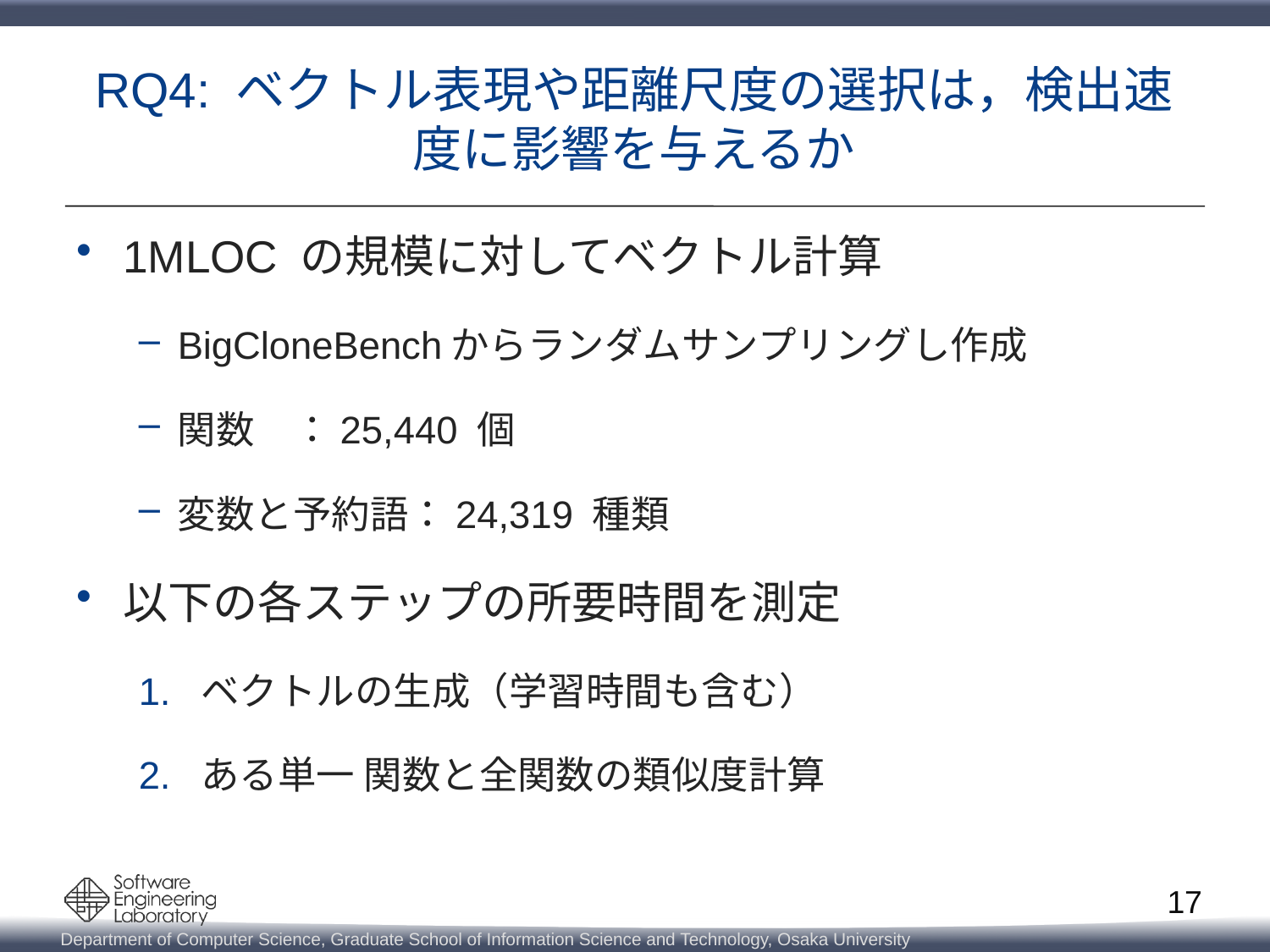

# RQ4: ベクトル表現や距離尺度の選択は，検出速 度に影響を与えるか
1MLOC の規模に対してベクトル計算
BigCloneBenchからランダムサンプリングし作成
関数		：25,440 個
変数と予約語	：24,319 種類
以下の各ステップの所要時間を測定
ベクトルの生成（学習時間も含む）
ある単一 関数と全関数の類似度計算
17